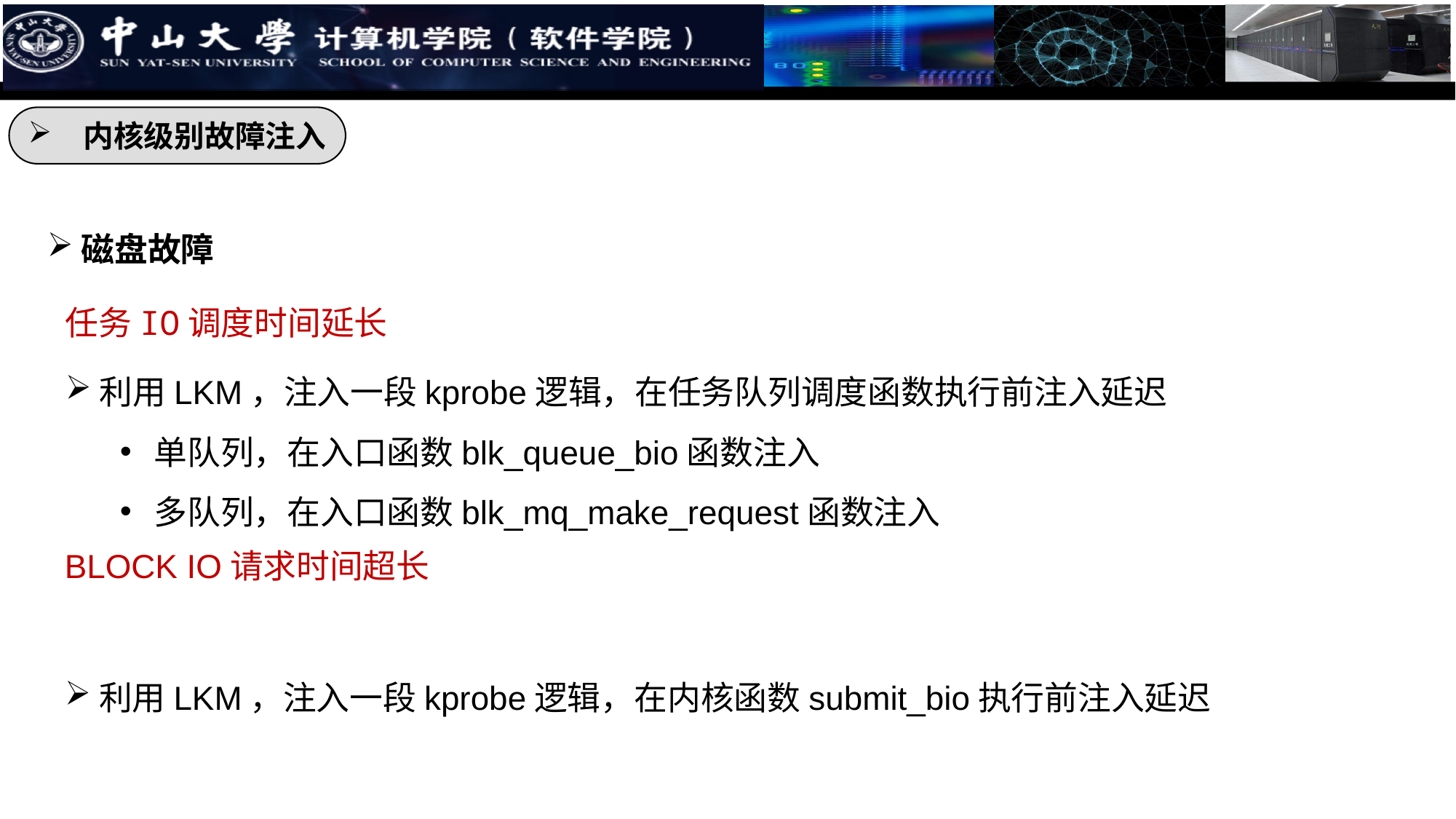

内核级别故障注入
磁盘故障
任务IO调度时间延长
利用LKM，注入一段kprobe逻辑，在任务队列调度函数执行前注入延迟
单队列，在入口函数blk_queue_bio函数注入
多队列，在入口函数blk_mq_make_request函数注入
BLOCK IO请求时间超长
利用LKM，注入一段kprobe逻辑，在内核函数submit_bio执行前注入延迟